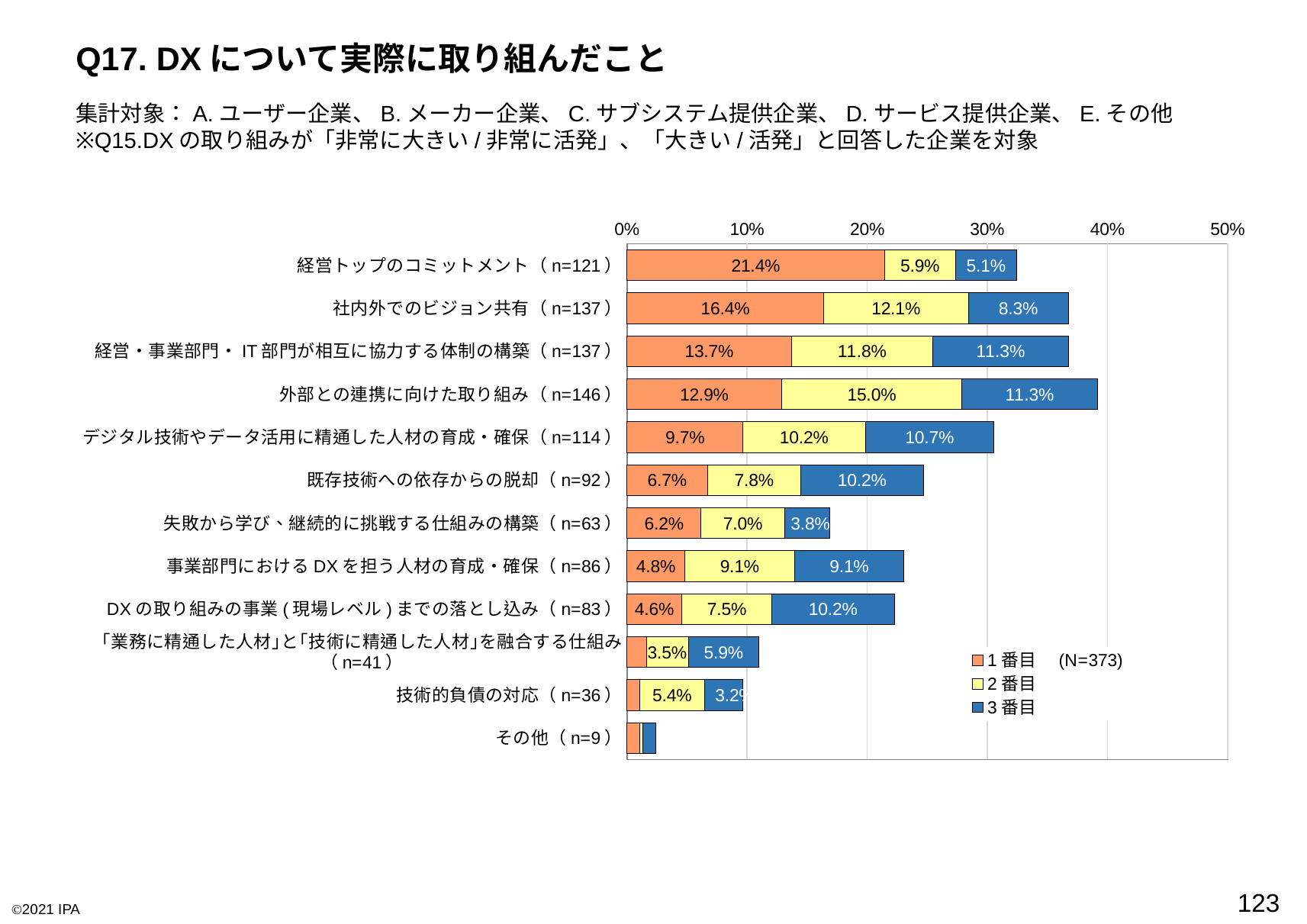

Q17. DXについて実際に取り組んだこと
集計対象：A.ユーザー企業、B.メーカー企業、C.サブシステム提供企業、D.サービス提供企業、E.その他
※Q15.DXの取り組みが「非常に大きい/非常に活発」、「大きい/活発」と回答した企業を対象

### Chart

| Category | 1番目　(N=373) | 2番目 | 3番目 |
|---|---|---|---|
| 経営トップのコミットメント（n=121） | 0.21447721179624665 | 0.058981233243967826 | 0.05093833780160858 |
| 社内外でのビジョン共有（n=137） | 0.16353887399463807 | 0.12064343163538874 | 0.08310991957104558 |
| 経営・事業部門・IT部門が相互に協力する体制の構築（n=137） | 0.13672922252010725 | 0.11796246648793565 | 0.1126005361930295 |
| 外部との連携に向けた取り組み（n=146） | 0.128686327077748 | 0.15013404825737264 | 0.1126005361930295 |
| デジタル技術やデータ活用に精通した人材の育成・確保（n=114） | 0.09651474530831099 | 0.10187667560321716 | 0.10723860589812333 |
| 既存技術への依存からの脱却（n=92） | 0.06702412868632708 | 0.0777479892761394 | 0.10187667560321716 |
| 失敗から学び、継続的に挑戦する仕組みの構築（n=63） | 0.06166219839142091 | 0.06970509383378017 | 0.03753351206434316 |
| 事業部門におけるDXを担う人材の育成・確保（n=86） | 0.04825737265415549 | 0.09115281501340483 | 0.09115281501340483 |
| DXの取り組みの事業(現場レベル)までの落とし込み（n=83） | 0.045576407506702415 | 0.07506702412868632 | 0.10187667560321716 |
| ｢業務に精通した人材｣と｢技術に精通した人材｣を融合する仕組み（n=41） | 0.0160857908847185 | 0.03485254691689008 | 0.058981233243967826 |
| 技術的負債の対応（n=36） | 0.010723860589812333 | 0.05361930294906166 | 0.032171581769437 |
| その他（n=9） | 0.010723860589812333 | 0.002680965147453083 | 0.010723860589812333 |